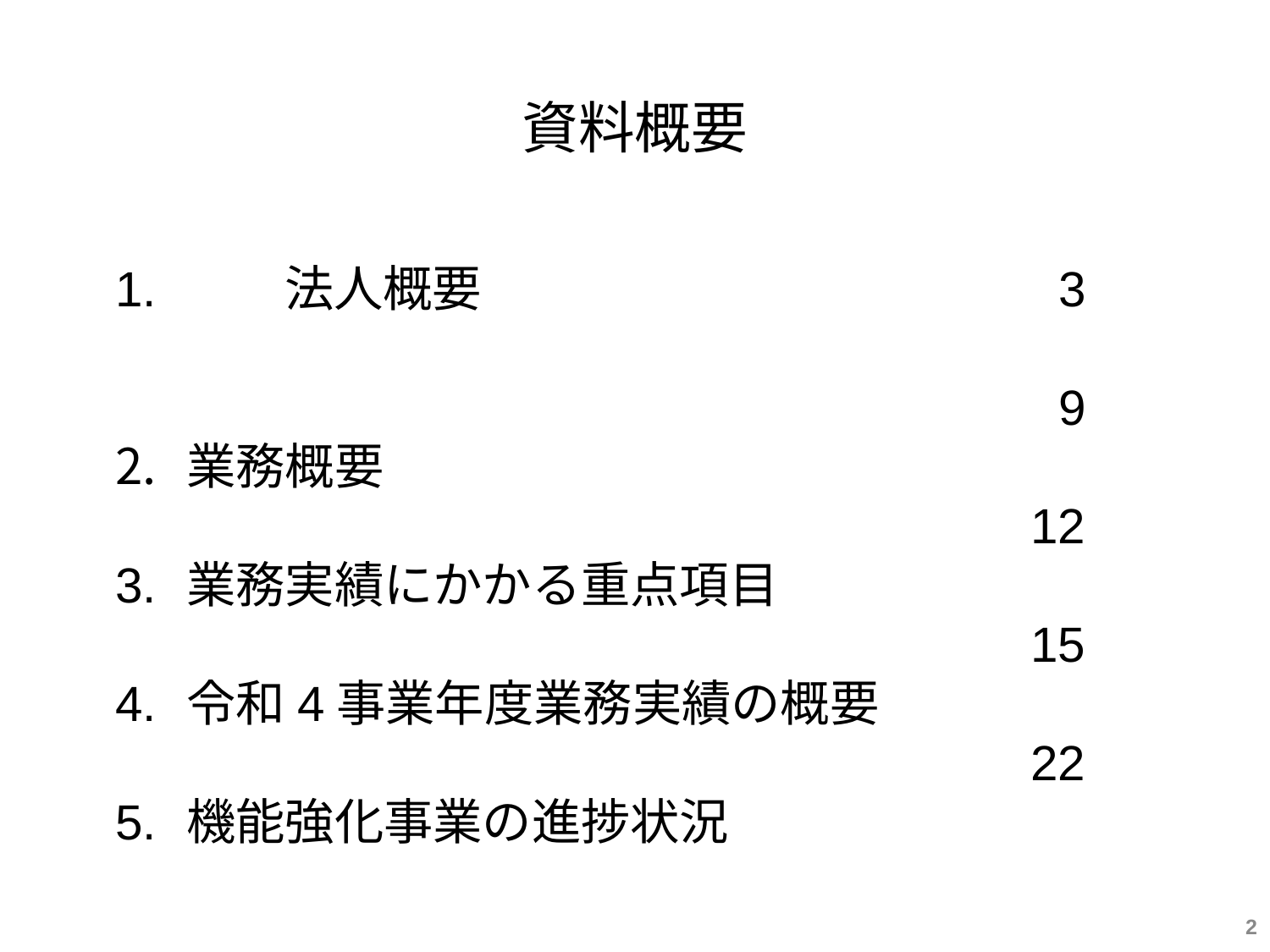

資料概要
1.		法人概要

業務概要

業務実績にかかる重点項目

令和4事業年度業務実績の概要

機能強化事業の進捗状況

3

9

12

15

22

2